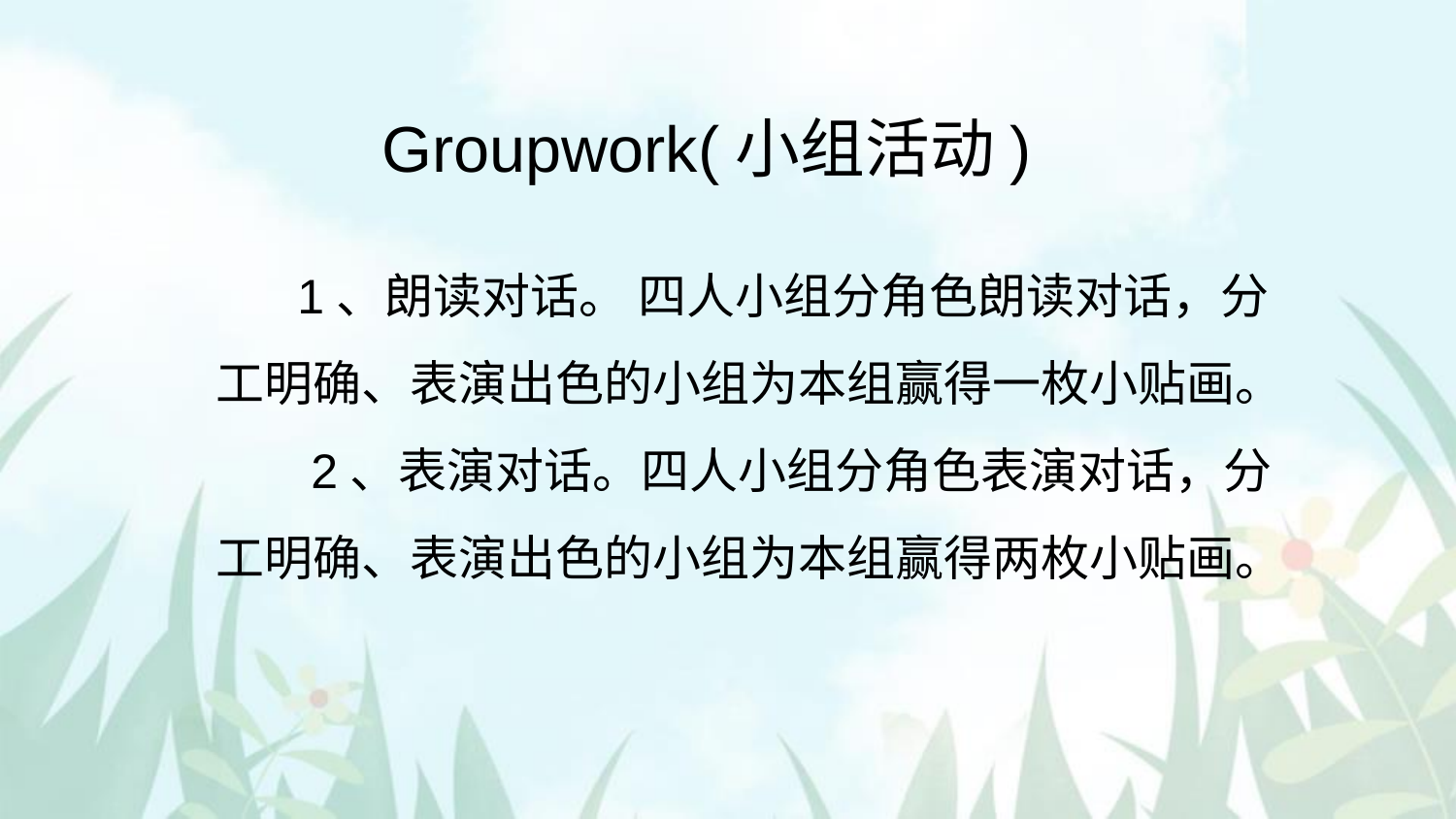

Groupwork(小组活动)
      1、朗读对话。 四人小组分角色朗读对话，分工明确、表演出色的小组为本组赢得一枚小贴画。
       2、表演对话。四人小组分角色表演对话，分工明确、表演出色的小组为本组赢得两枚小贴画。